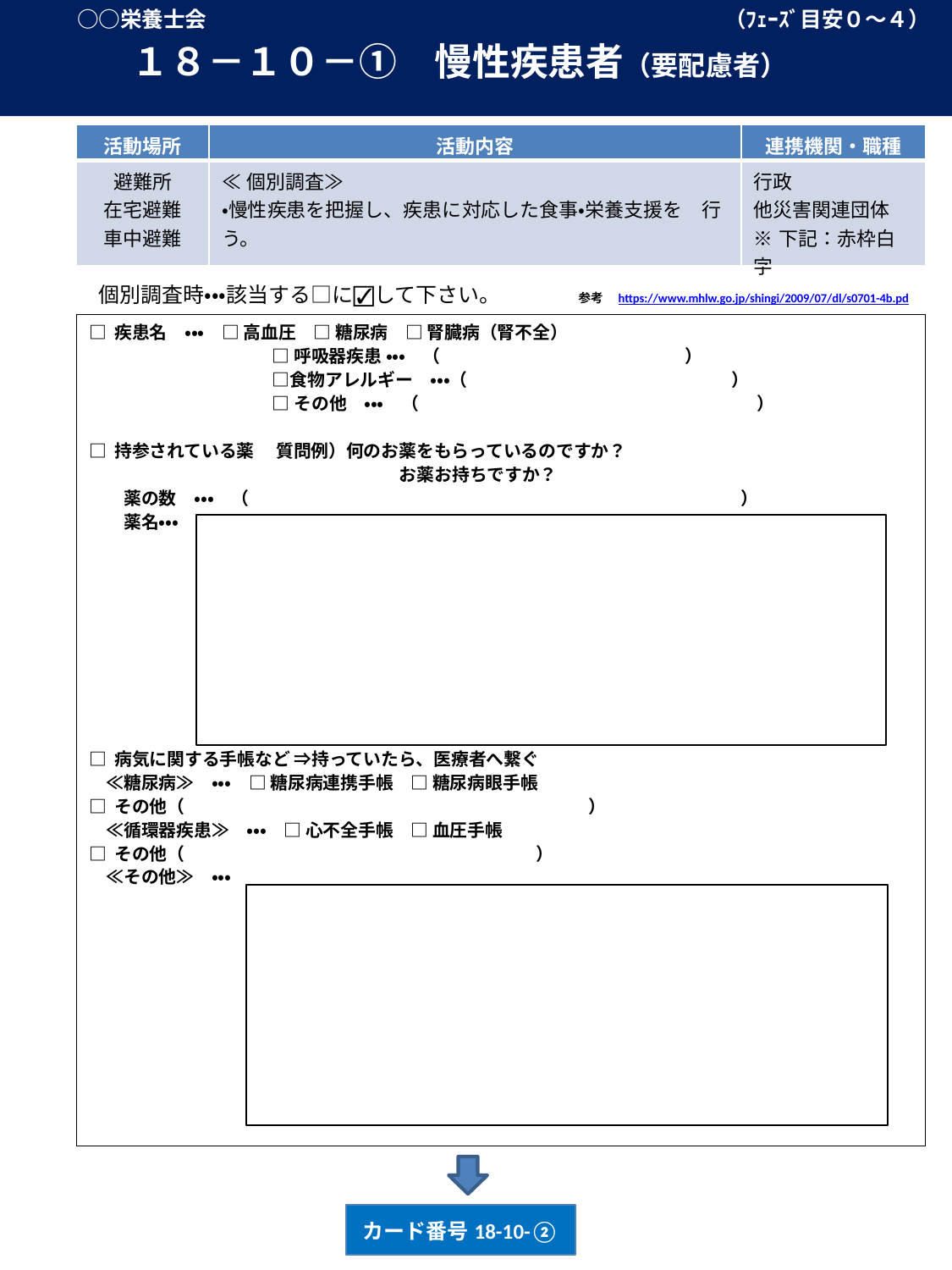

○○栄養士会　　　　　　　　　　　　　　　　　　　　　　　　（ﾌｪｰｽﾞ目安０～４）
　　　１８－１０－①　慢性疾患者（要配慮者）
| 活動場所 | 活動内容 | 連携機関・職種 |
| --- | --- | --- |
| 避難所 在宅避難 車中避難 | ≪個別調査≫ ・慢性疾患を把握し、疾患に対応した食事・栄養支援を　行う。 | 行政 他災害関連団体 ※下記：赤枠白字 |
⇒
# 個別調査時・・・該当する□に☑して下さい。　　　　　　　　　　　　　　　　　　　　　　　　　　　　　　　　　　　　　　　　　　　　　　参考　https://www.mhlw.go.jp/shingi/2009/07/dl/s0701-4b.pd
□ 疾患名　・・・　□ 高血圧　□ 糖尿病　□ 腎臓病（腎不全）
　　　　　　　　　　  □ 呼吸器疾患 ・・・　（　　                          　　　　　　）
　　　　　　　　　　  □食物アレルギー　・・・（　　　　　　　　　　　　　　　）
　　　　　　　　　　  □ その他　・・・　（　　　　　　　　　　　　　　　　　　 　）

□ 持参されている薬　 質問例）何のお薬をもらっているのですか？
　　　　　　　　　　　　 　　　　　  お薬お持ちですか？
　　薬の数　・・・　（　　　　　　　　　　　　　　　　　　　　　　　　　　　　）
　　薬名・・・

□ 病気に関する手帳など ⇒持っていたら、医療者へ繋ぐ
　≪糖尿病≫　・・・　□ 糖尿病連携手帳　□ 糖尿病眼手帳
□ その他（　　　　　　　　　　　　　　　　　　　　　　　）
　≪循環器疾患≫　・・・　□ 心不全手帳　□ 血圧手帳
□ その他（　　　　　　　　　　　　　　　　　　　　）
　≪その他≫　・・・

カード番号18-10-②